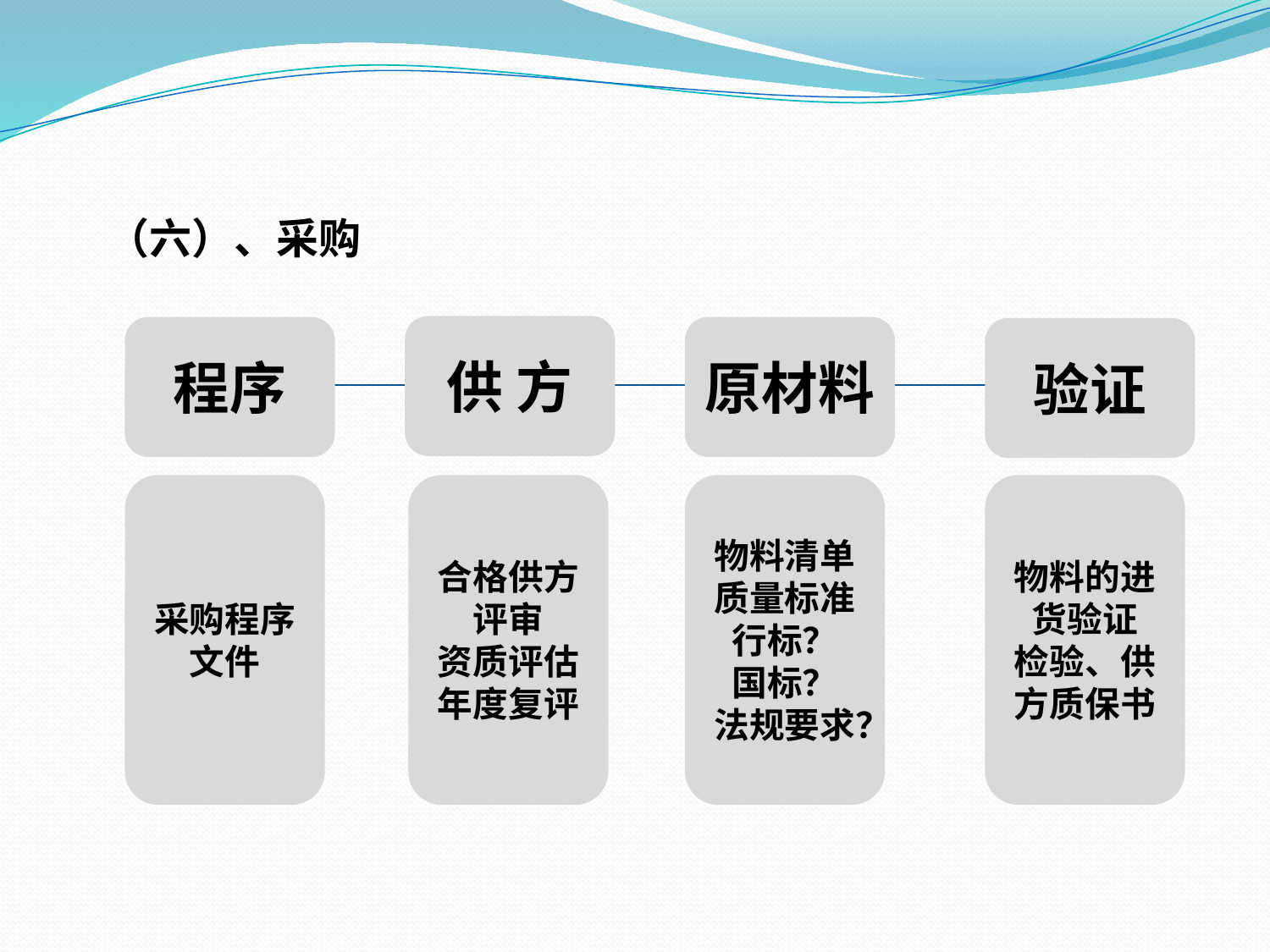

（六）、采购
供 方
原材料
程序
验证
采购程序文件
合格供方评审
资质评估
年度复评
物料清单
质量标准
行标？
国标？
法规要求？
物料的进货验证
检验、供方质保书